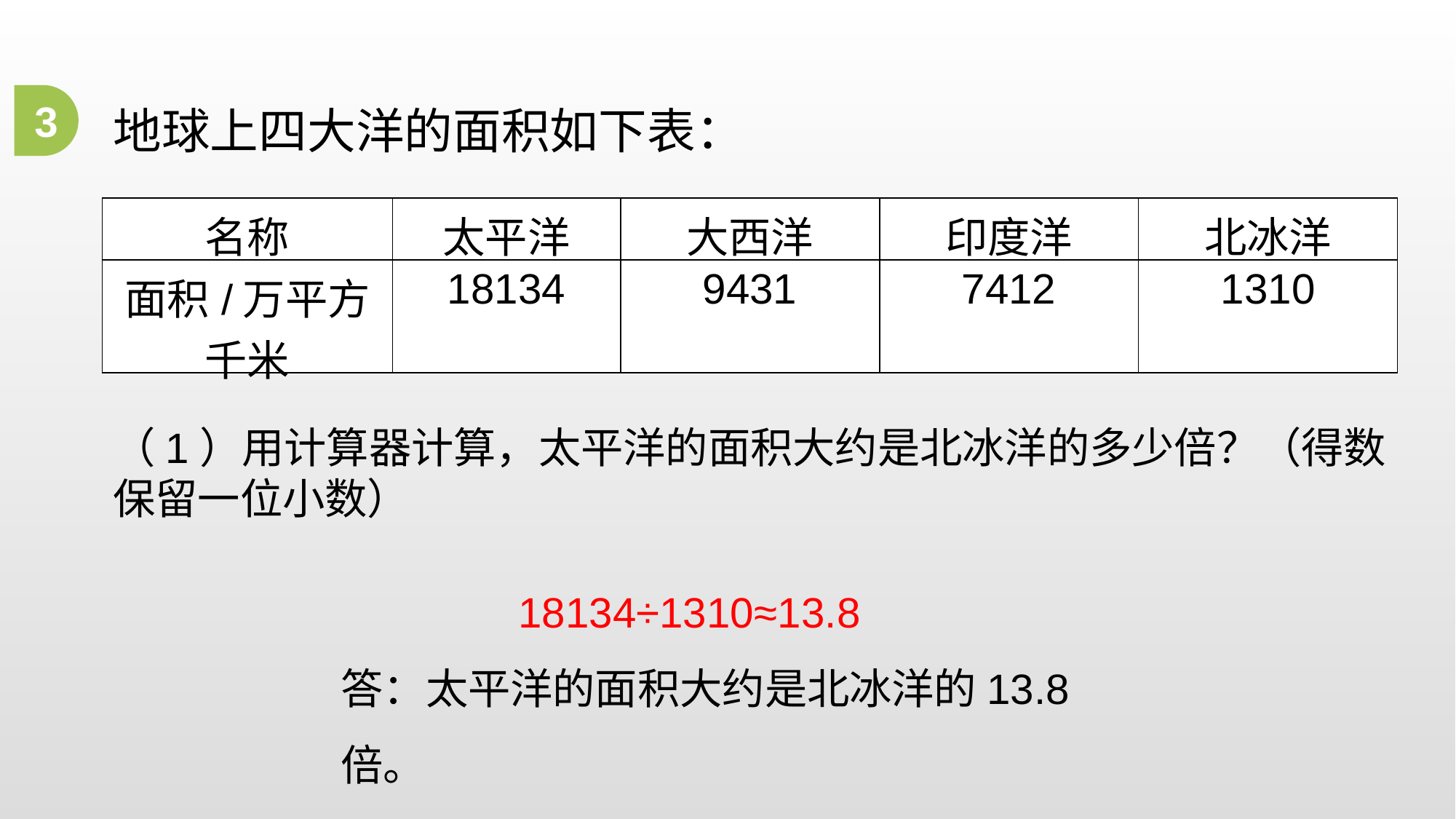

3
地球上四大洋的面积如下表：

| 名称 | 太平洋 | 大西洋 | 印度洋 | 北冰洋 |
| --- | --- | --- | --- | --- |
| 面积/万平方千米 | 18134 | 9431 | 7412 | 1310 |
（1）用计算器计算，太平洋的面积大约是北冰洋的多少倍？（得数保留一位小数）
               18134÷1310≈13.8
答：太平洋的面积大约是北冰洋的13.8倍。